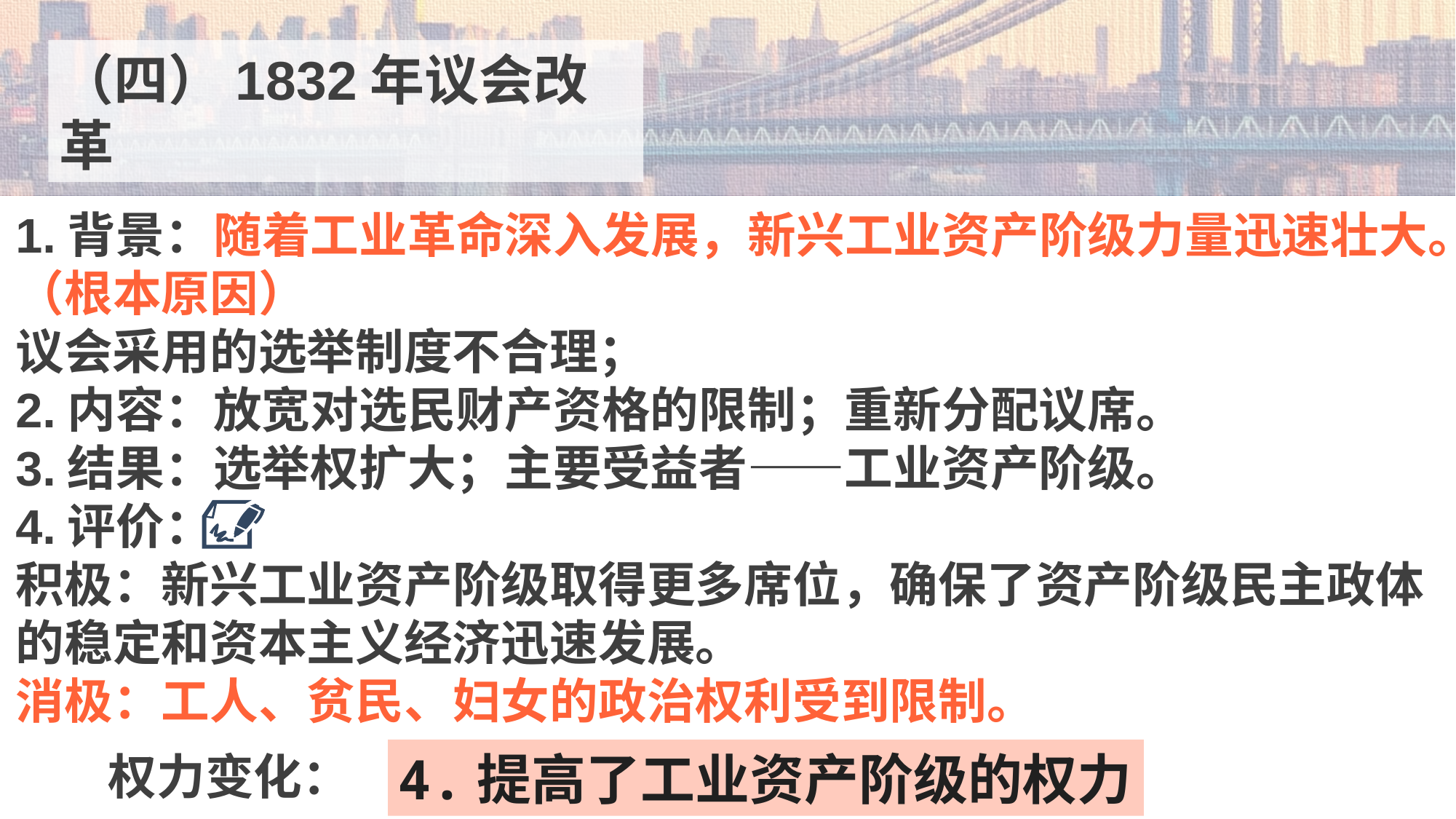

（四）1832年议会改革
1.背景：随着工业革命深入发展，新兴工业资产阶级力量迅速壮大。（根本原因）
议会采用的选举制度不合理；
2.内容：放宽对选民财产资格的限制；重新分配议席。
3.结果：选举权扩大；主要受益者——工业资产阶级。
4.评价：
积极：新兴工业资产阶级取得更多席位，确保了资产阶级民主政体的稳定和资本主义经济迅速发展。
消极：工人、贫民、妇女的政治权利受到限制。

4.提高了工业资产阶级的权力
权力变化：
32